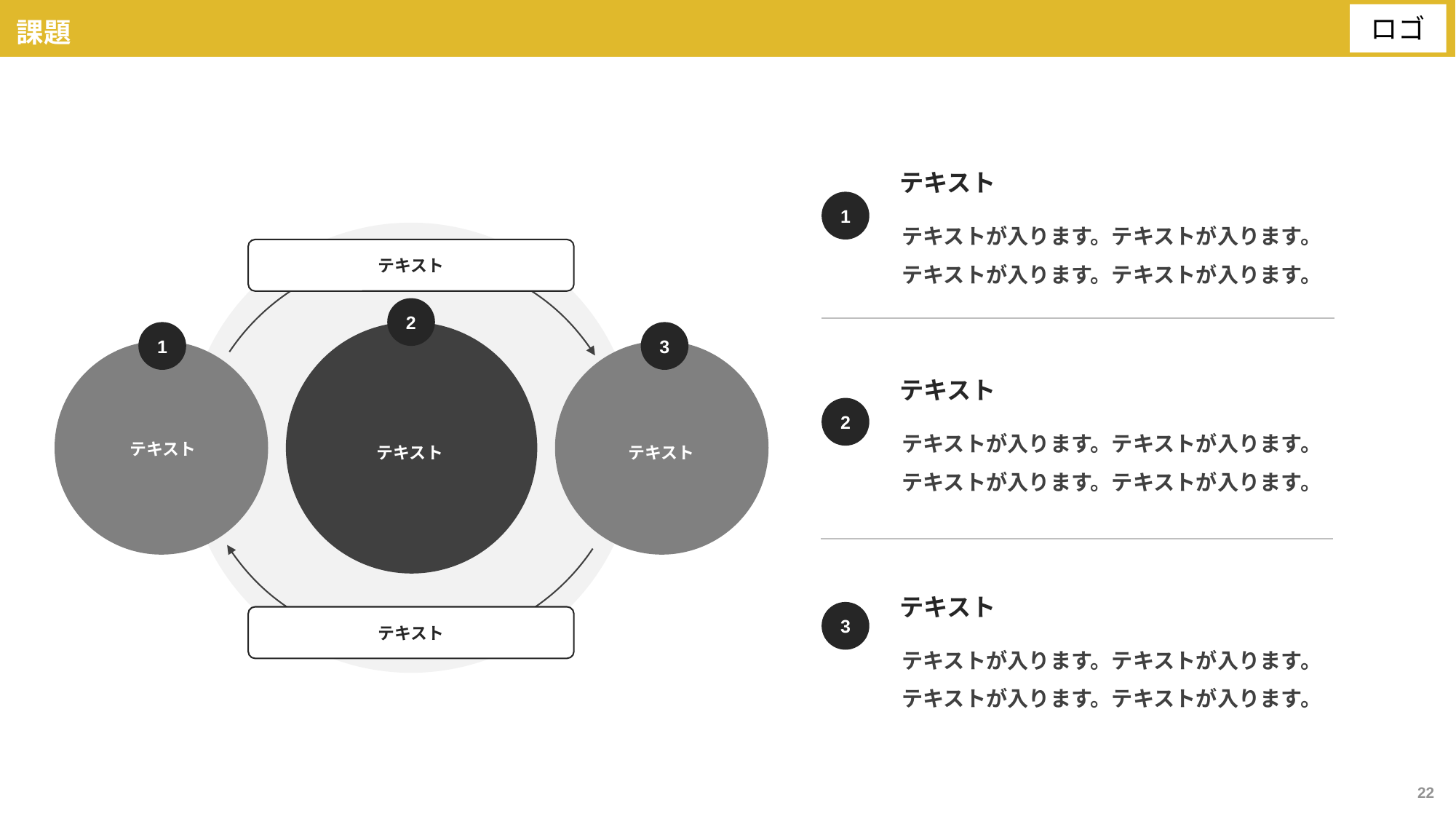

課題
テキスト
1
テキストが入ります。テキストが入ります。テキストが入ります。テキストが入ります。

テキスト

2
1

3

テキスト
2
テキストが入ります。テキストが入ります。テキストが入ります。テキストが入ります。
テキスト
テキスト
テキスト
テキスト
3
テキスト
テキストが入ります。テキストが入ります。テキストが入ります。テキストが入ります。
22